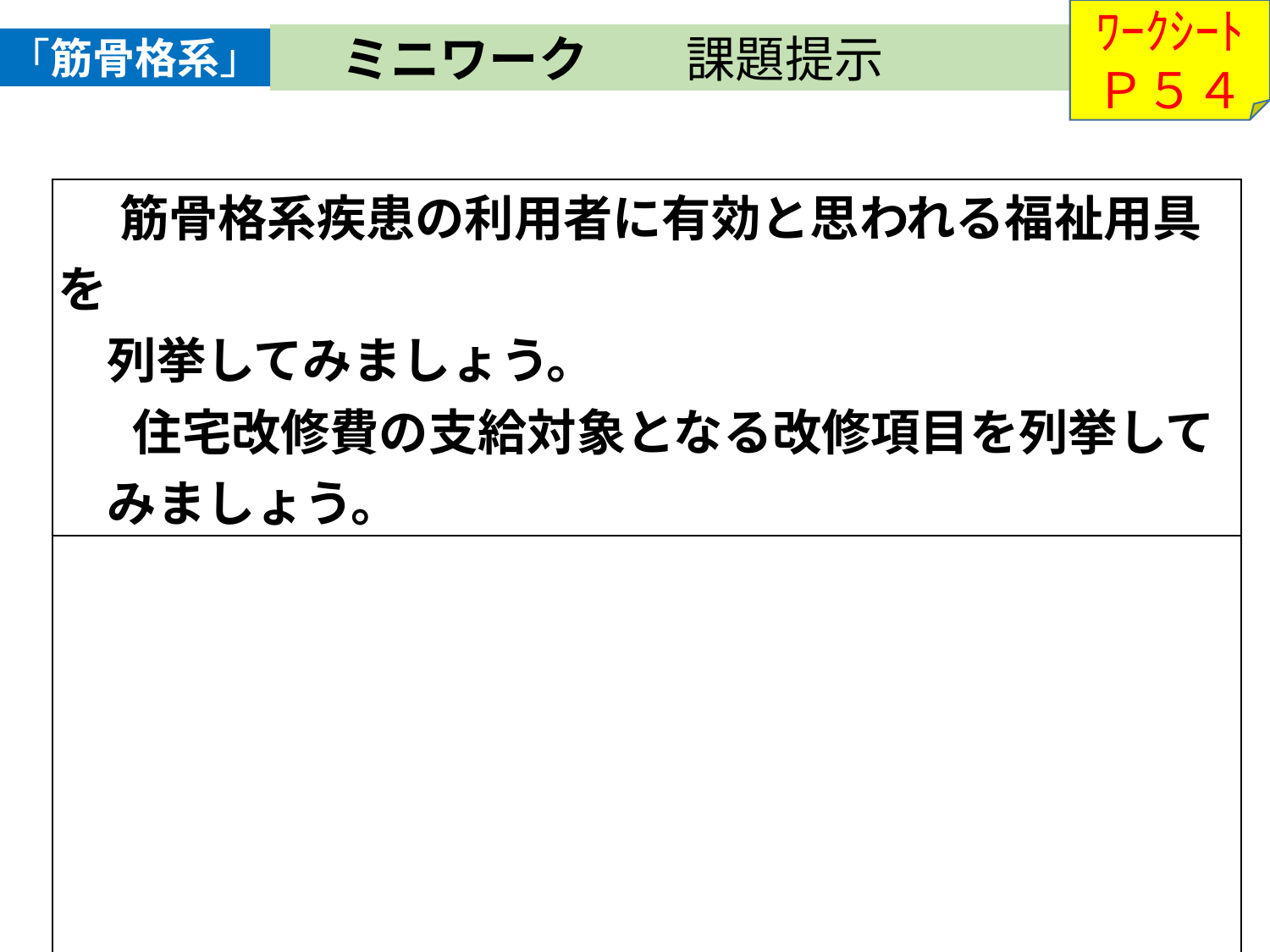

「筋骨格系」
ﾜｰｸｼｰﾄ
Ｐ５４
   ミニワーク　　課題提示
| 筋骨格系疾患の利用者に有効と思われる福祉用具を 　列挙してみましょう。  　住宅改修費の支給対象となる改修項目を列挙して 　みましょう。 |
| --- |
|  |